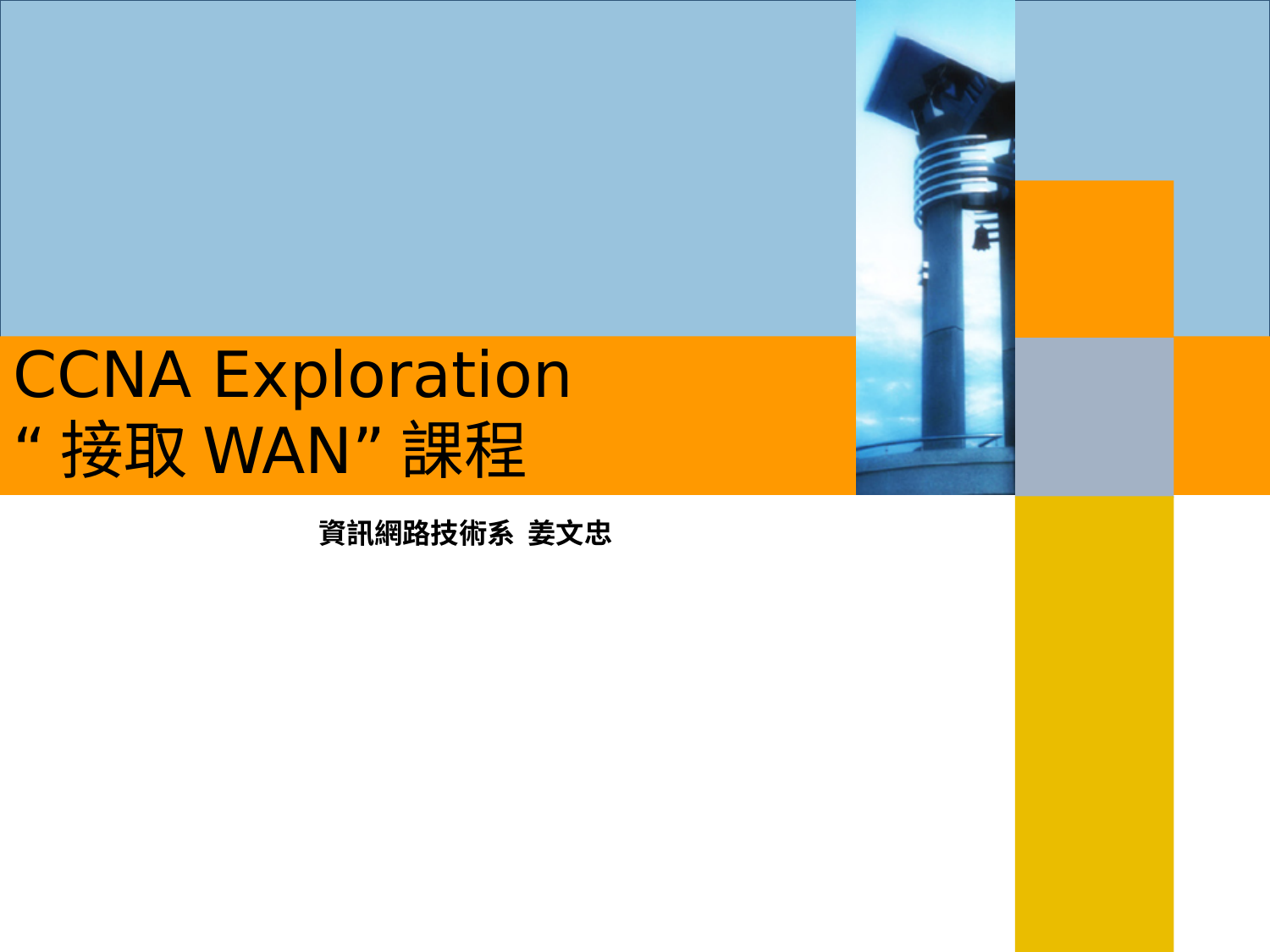

# CCNA Exploration “接取WAN”課程
資訊網路技術系  姜文忠
1